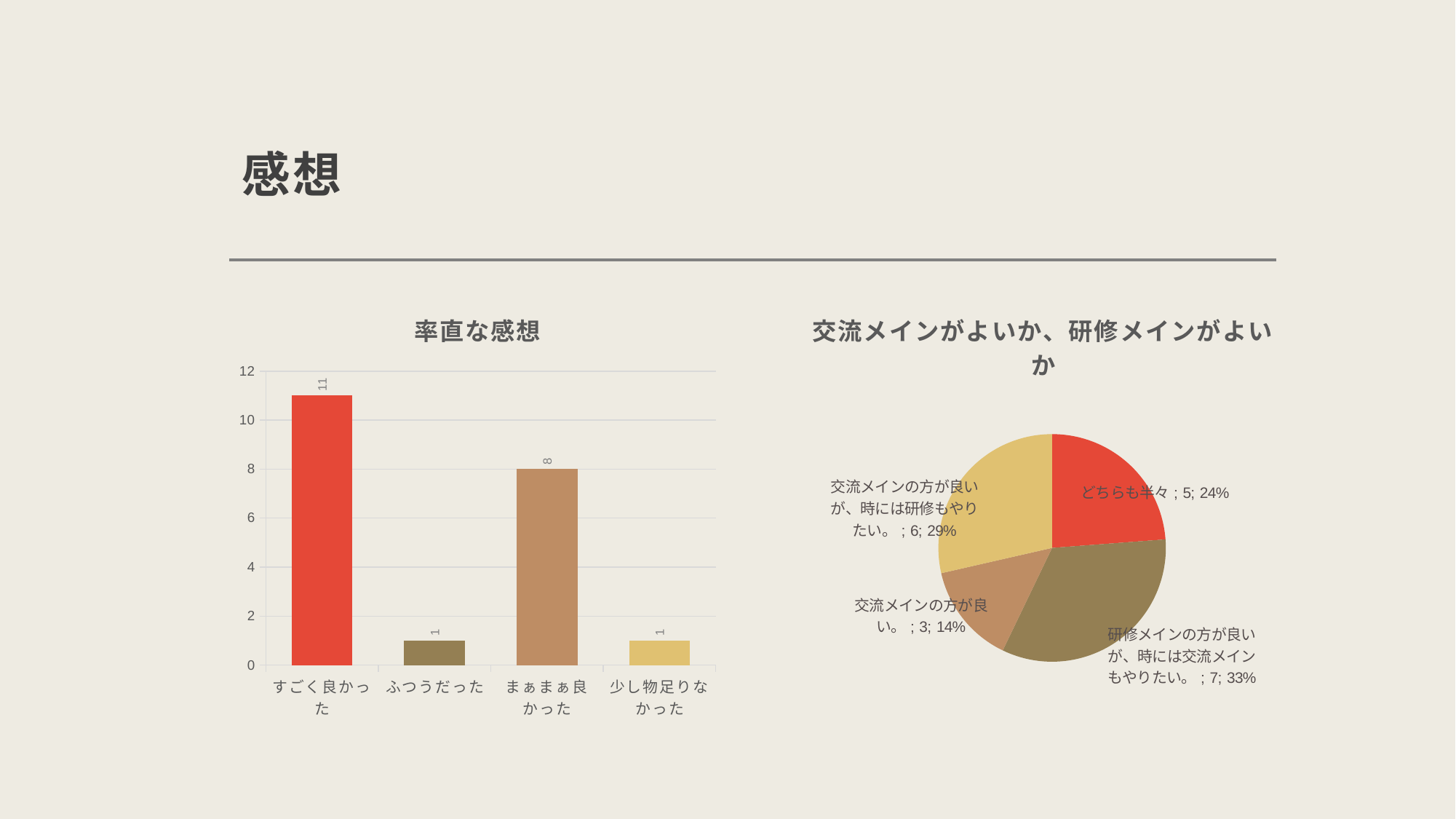

# 感想

### Chart: 率直な感想

| Category | 集計 |
|---|---|
| すごく良かった | 11.0 |
| ふつうだった | 1.0 |
| まぁまぁ良かった | 8.0 |
| 少し物足りなかった | 1.0 |

### Chart: 交流メインがよいか、研修メインがよいか

| Category | 集計 |
|---|---|
| どちらも半々 | 5.0 |
| 研修メインの方が良いが、時には交流メインもやりたい。 | 7.0 |
| 交流メインの方が良い。 | 3.0 |
| 交流メインの方が良いが、時には研修もやりたい。 | 6.0 |